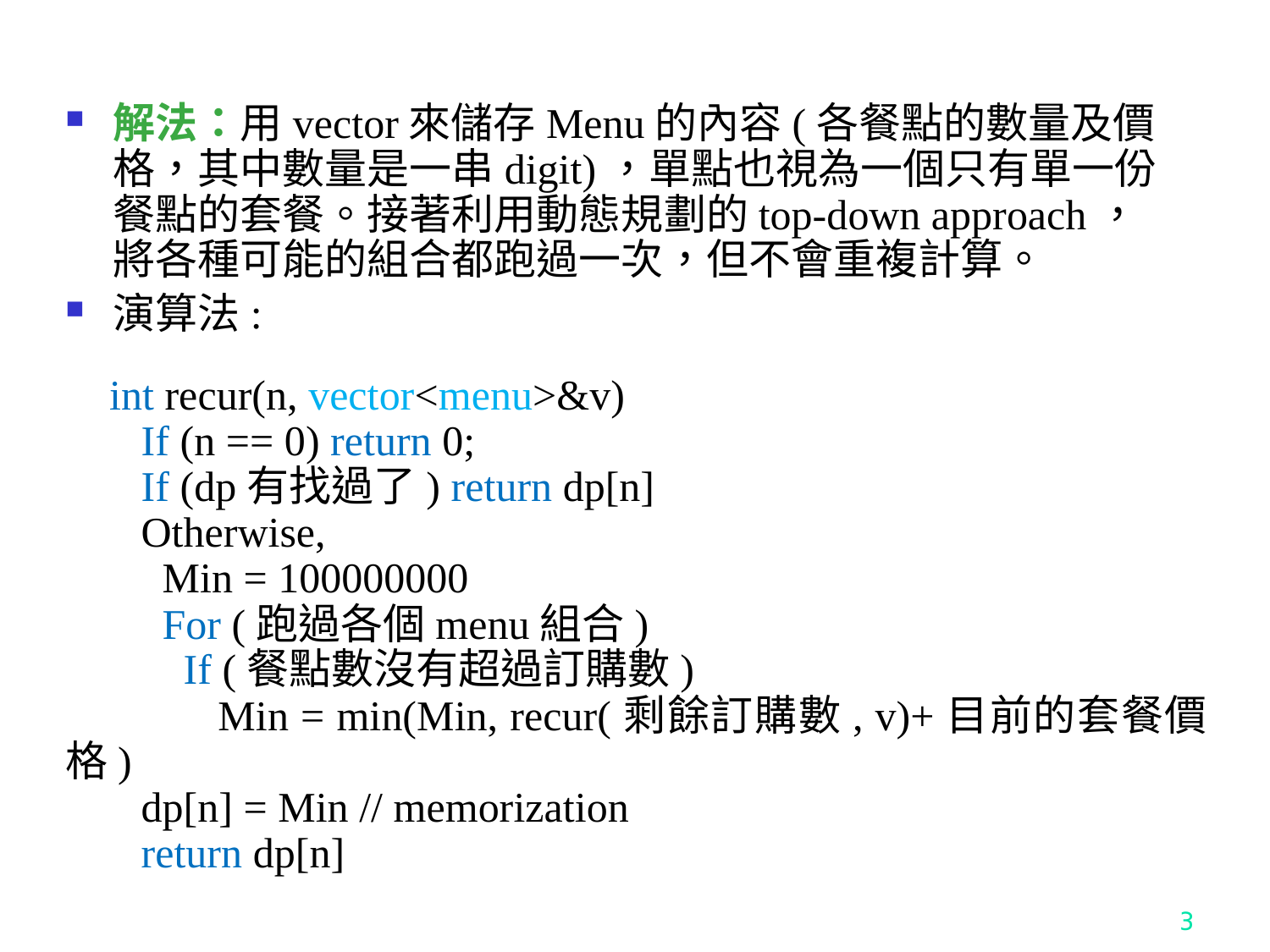

解法：用vector來儲存Menu的內容(各餐點的數量及價格，其中數量是一串digit)，單點也視為一個只有單一份餐點的套餐。接著利用動態規劃的top-down approach，將各種可能的組合都跑過一次，但不會重複計算。
演算法:

int recur(n, vector<menu>&v)
   If (n == 0) return 0;
   If (dp有找過了) return dp[n]
   Otherwise,
     Min = 100000000
     For (跑過各個menu組合)
       If (餐點數沒有超過訂購數)
         Min = min(Min, recur(剩餘訂購數, v)+目前的套餐價格)
   dp[n] = Min // memorization
   return dp[n]
3